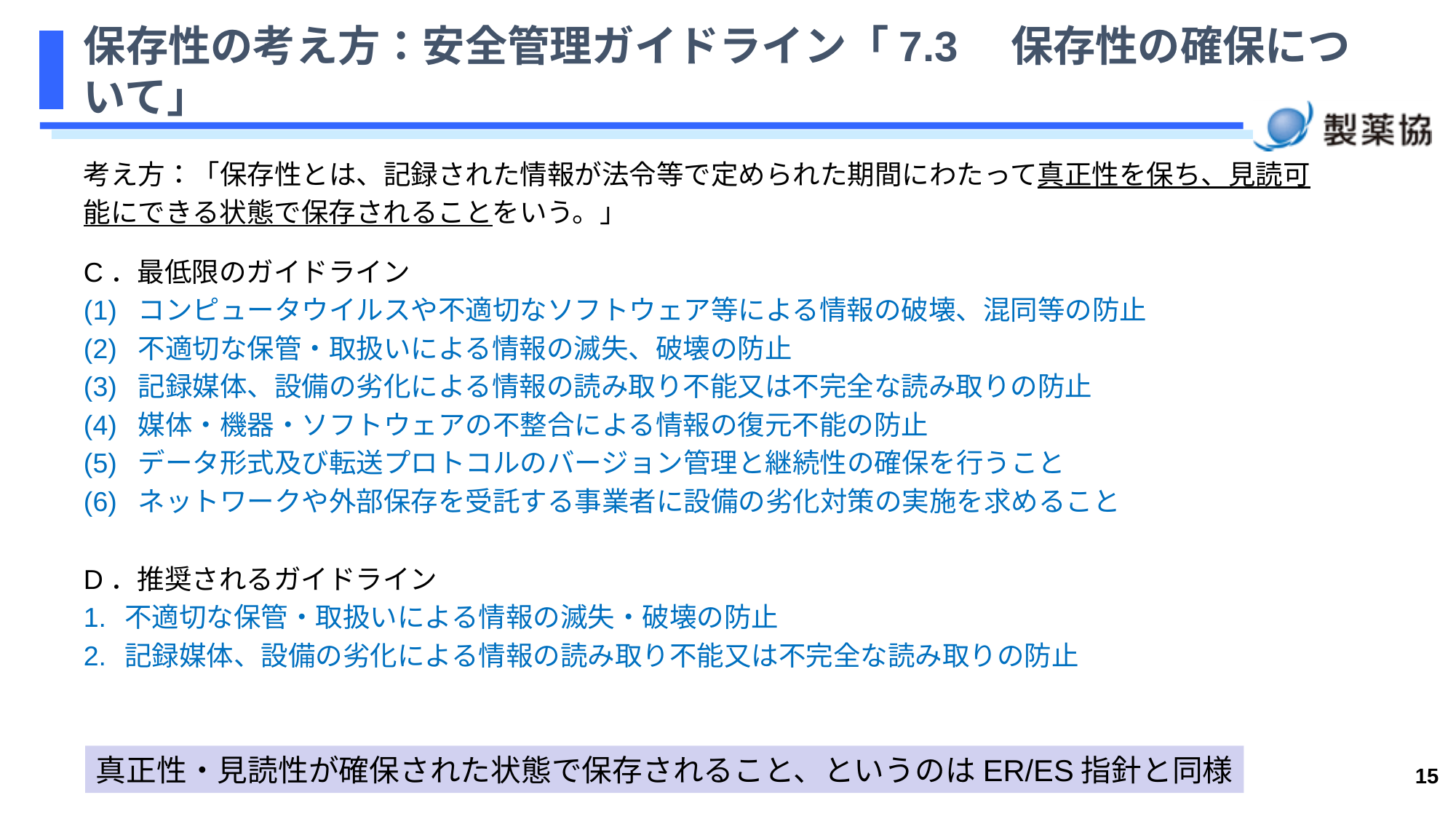

# 保存性の考え方：安全管理ガイドライン「7.3　保存性の確保について」
考え方：「保存性とは、記録された情報が法令等で定められた期間にわたって真正性を保ち、見読可
能にできる状態で保存されることをいう。」

C．最低限のガイドライン
コンピュータウイルスや不適切なソフトウェア等による情報の破壊、混同等の防止
不適切な保管・取扱いによる情報の滅失、破壊の防止
記録媒体、設備の劣化による情報の読み取り不能又は不完全な読み取りの防止
媒体・機器・ソフトウェアの不整合による情報の復元不能の防止
データ形式及び転送プロトコルのバージョン管理と継続性の確保を行うこと
ネットワークや外部保存を受託する事業者に設備の劣化対策の実施を求めること

D．推奨されるガイドライン
不適切な保管・取扱いによる情報の滅失・破壊の防止
記録媒体、設備の劣化による情報の読み取り不能又は不完全な読み取りの防止
真正性・見読性が確保された状態で保存されること、というのはER/ES指針と同様
15